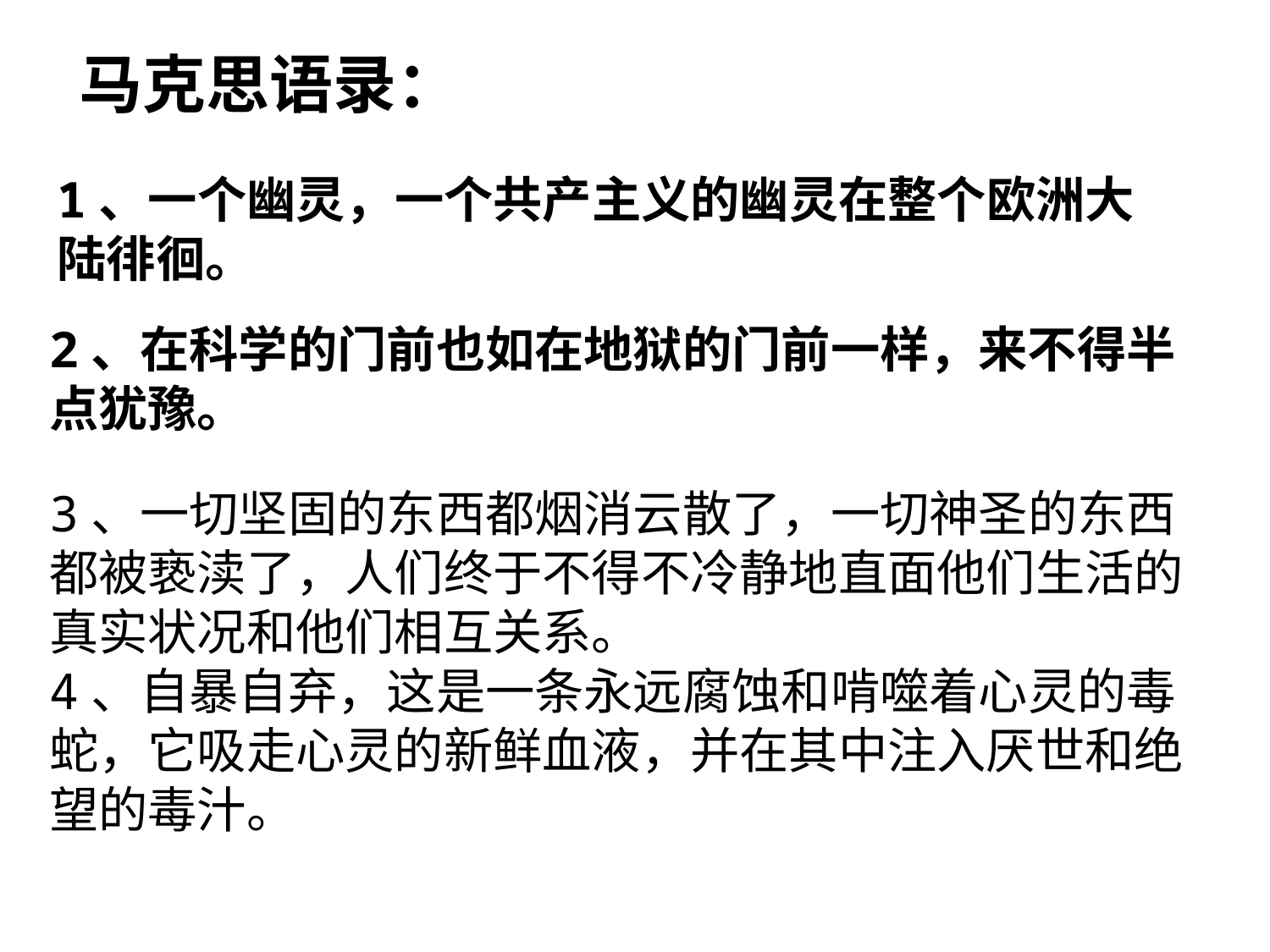

马克思语录：
1、一个幽灵，一个共产主义的幽灵在整个欧洲大陆徘徊。
2、在科学的门前也如在地狱的门前一样，来不得半点犹豫。
3、一切坚固的东西都烟消云散了，一切神圣的东西都被亵渎了，人们终于不得不冷静地直面他们生活的真实状况和他们相互关系。
4、自暴自弃，这是一条永远腐蚀和啃噬着心灵的毒蛇，它吸走心灵的新鲜血液，并在其中注入厌世和绝望的毒汁。